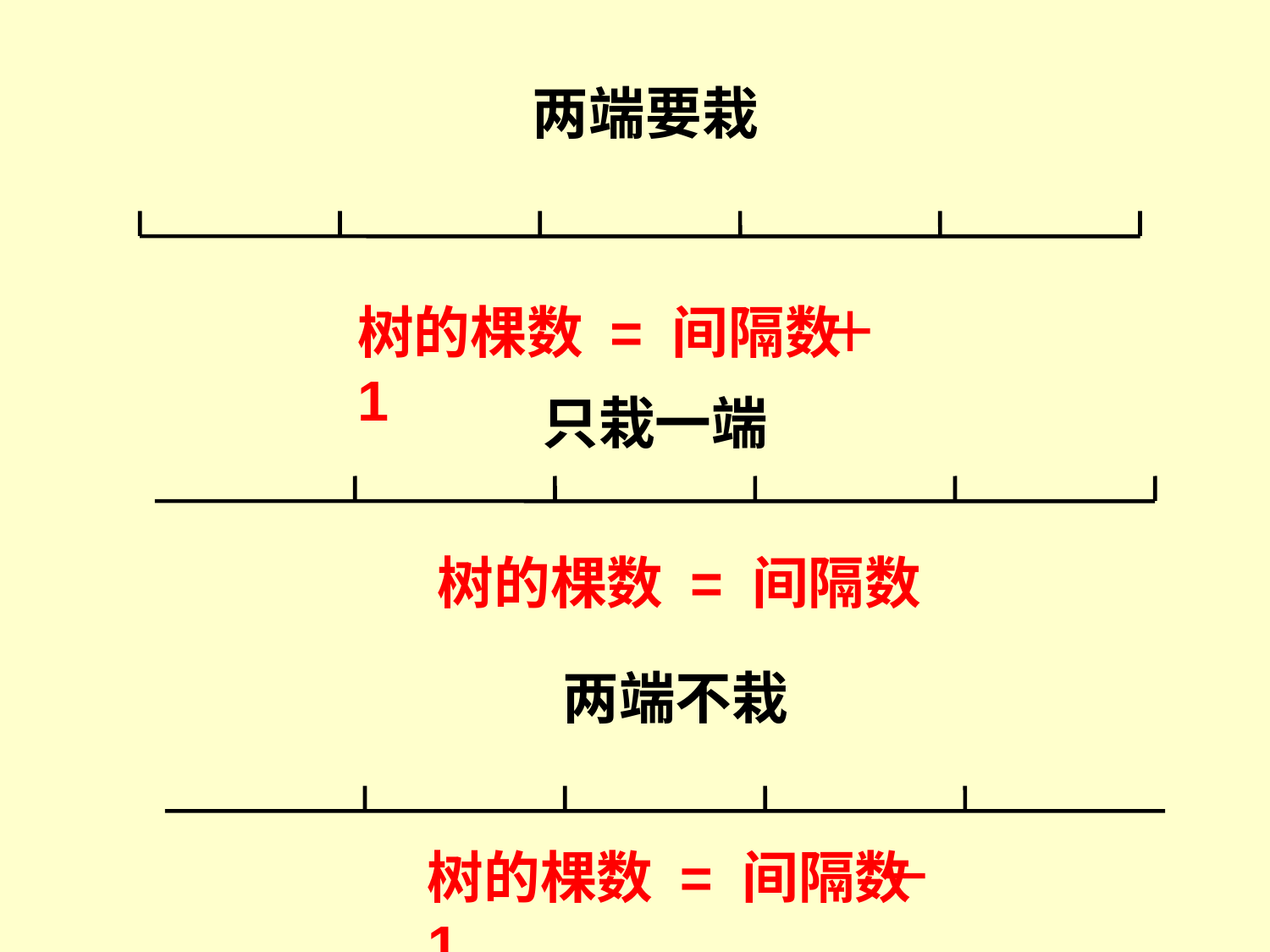

两端要栽

树的棵数 = 间隔数    1

只栽一端

树的棵数 = 间隔数
两端不栽

树的棵数 = 间隔数    1